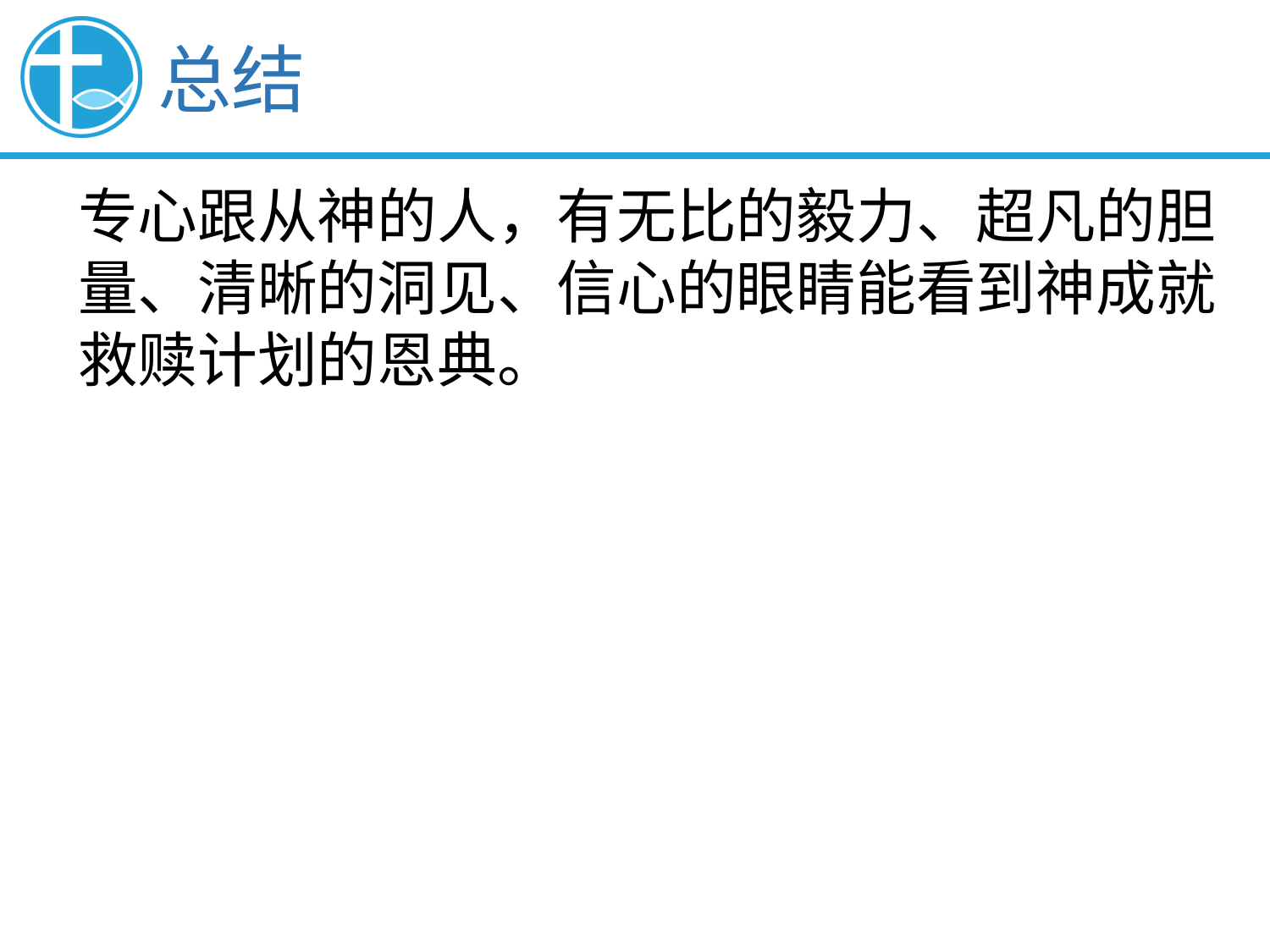

总结
专心跟从神的人，有无比的毅力、超凡的胆量、清晰的洞见、信心的眼睛能看到神成就救赎计划的恩典。